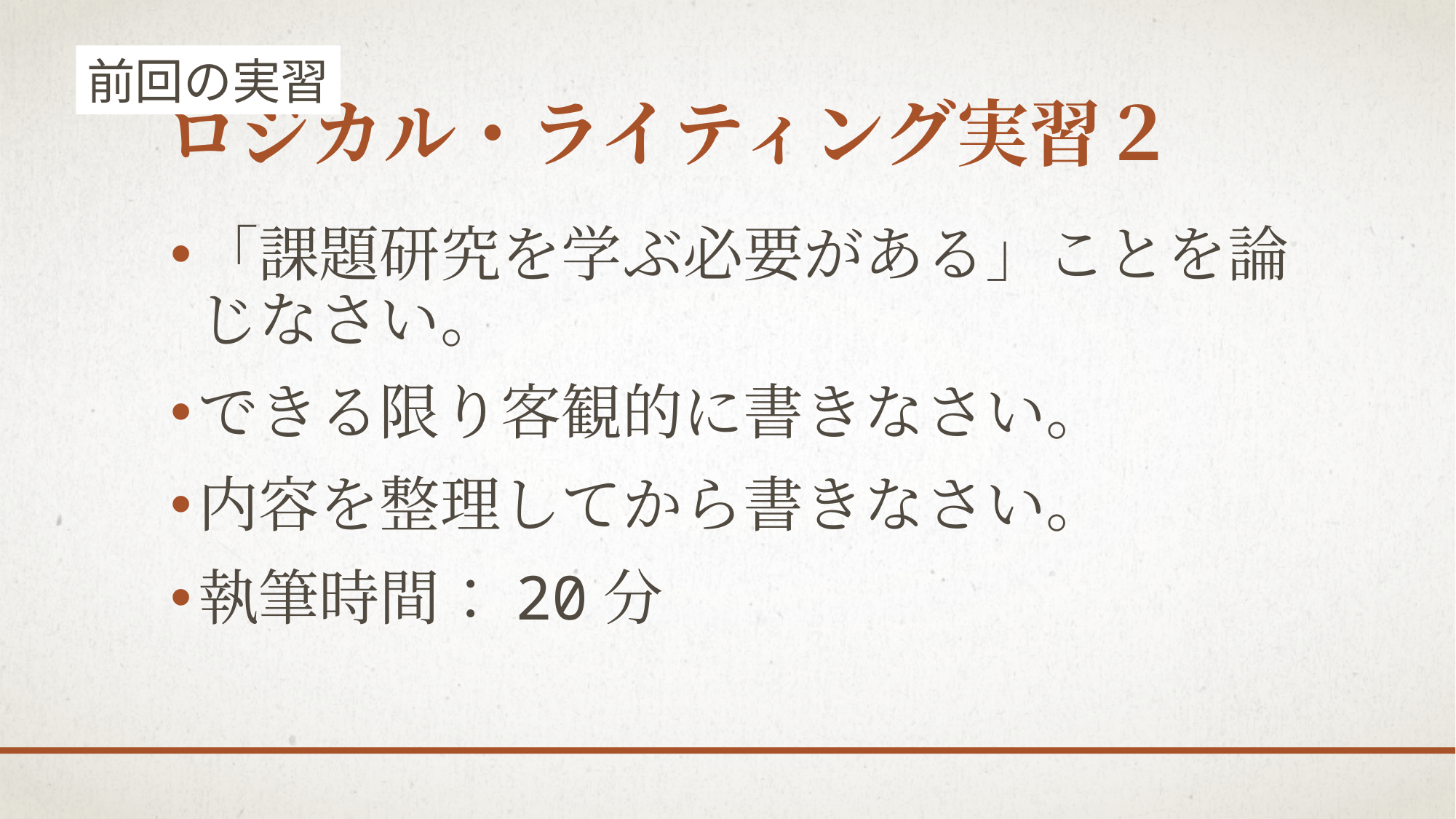

前回の実習
# ロジカル・ライティング実習２
「課題研究を学ぶ必要がある」ことを論じなさい。
できる限り客観的に書きなさい。
内容を整理してから書きなさい。
執筆時間：20分